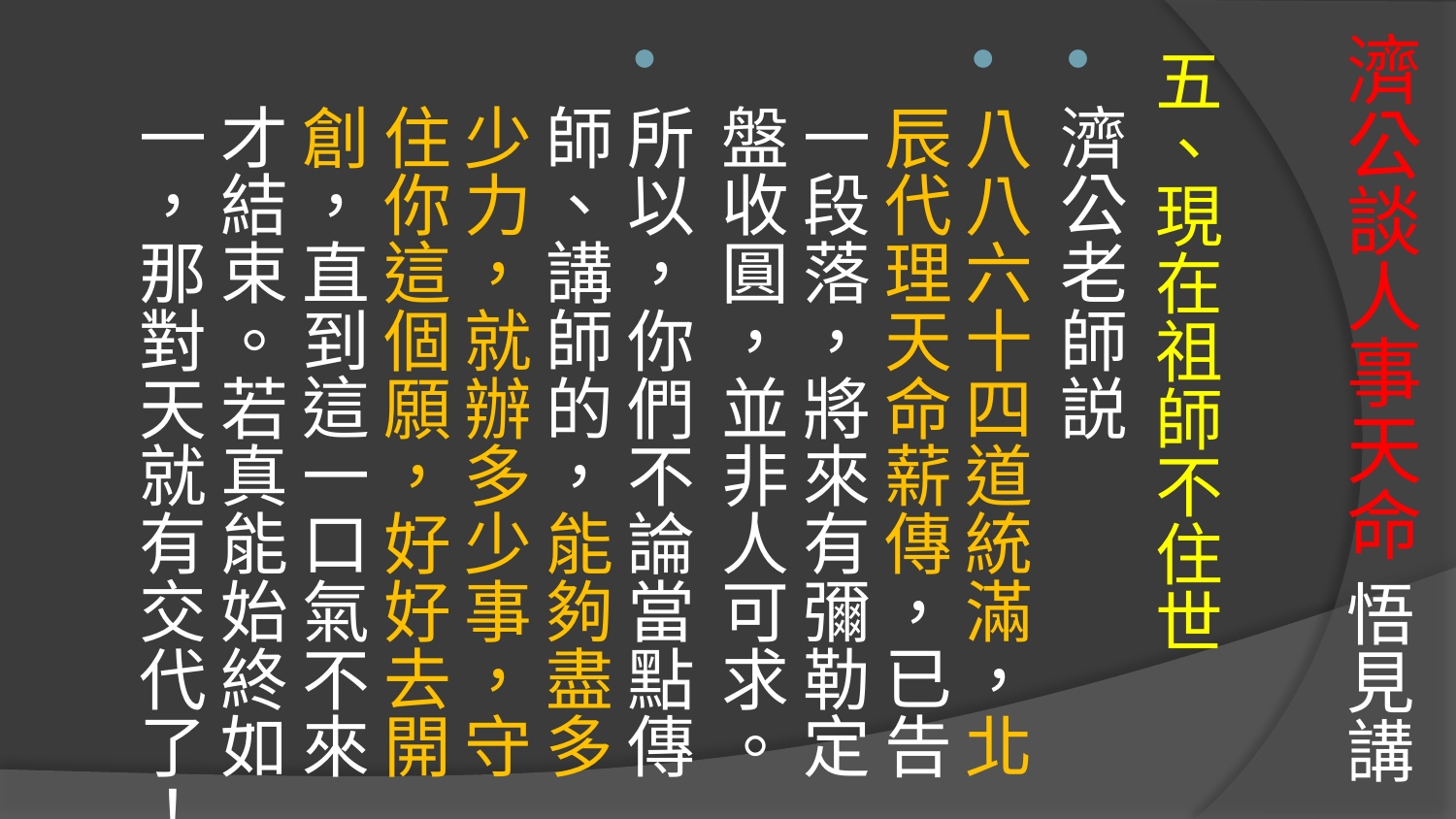

# 濟公談人事天命 悟見講
五、現在祖師不住世
濟公老師説
八八六十四道統滿，北辰代理天命薪傳，已告一段落，將來有彌勒定盤收圓，並非人可求。
所以，你們不論當點傳師、講師的，能夠盡多少力，就辦多少事，守住你這個願，好好去開創，直到這一口氣不來才結束。若真能始終如一，那對天就有交代了！